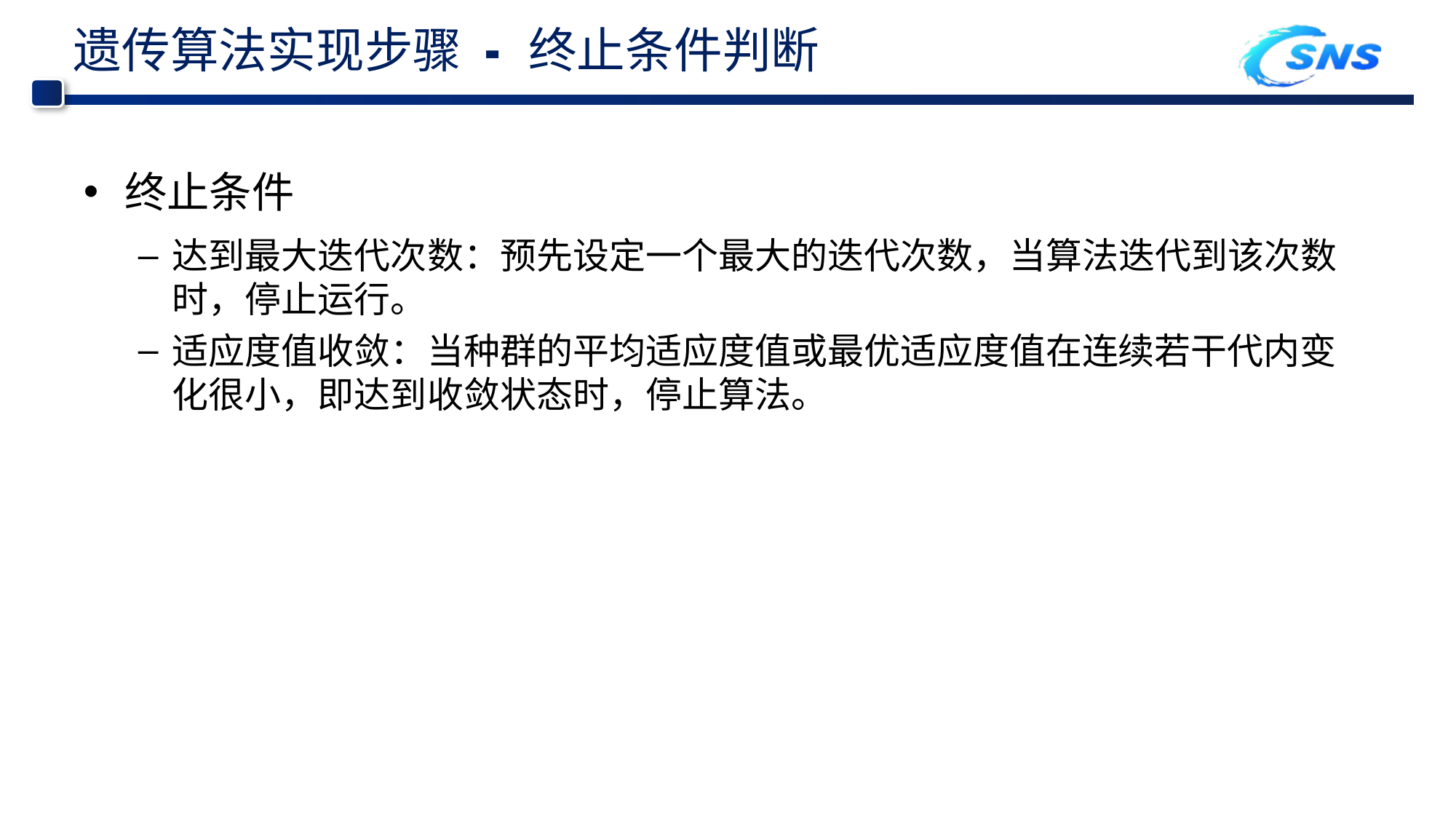

# 遗传算法实现步骤 - 终止条件判断
终止条件
达到最大迭代次数：预先设定一个最大的迭代次数，当算法迭代到该次数时，停止运行。
适应度值收敛：当种群的平均适应度值或最优适应度值在连续若干代内变化很小，即达到收敛状态时，停止算法。

10